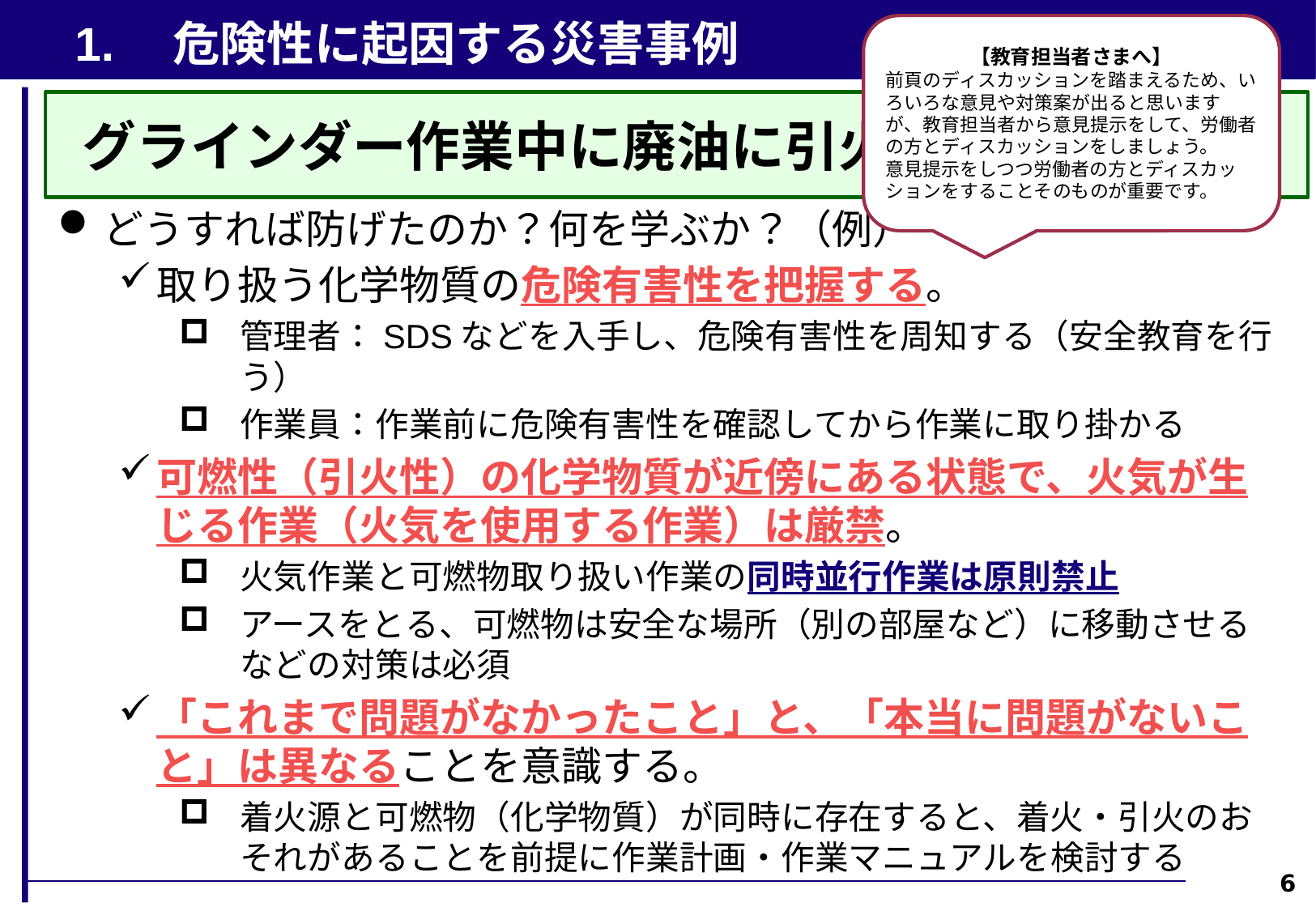

1.　危険性に起因する災害事例
【教育担当者さまへ】
前頁のディスカッションを踏まえるため、いろいろな意見や対策案が出ると思いますが、教育担当者から意見提示をして、労働者の方とディスカッションをしましょう。
意見提示をしつつ労働者の方とディスカッションをすることそのものが重要です。
グラインダー作業中に廃油に引火し、火災が発生
どうすれば防げたのか？何を学ぶか？（例）
取り扱う化学物質の危険有害性を把握する。
管理者：SDSなどを入手し、危険有害性を周知する（安全教育を行う）
作業員：作業前に危険有害性を確認してから作業に取り掛かる
可燃性（引火性）の化学物質が近傍にある状態で、火気が生じる作業（火気を使用する作業）は厳禁。
火気作業と可燃物取り扱い作業の同時並行作業は原則禁止
アースをとる、可燃物は安全な場所（別の部屋など）に移動させるなどの対策は必須
「これまで問題がなかったこと」と、「本当に問題がないこと」は異なることを意識する。
着火源と可燃物（化学物質）が同時に存在すると、着火・引火のおそれがあることを前提に作業計画・作業マニュアルを検討する
6